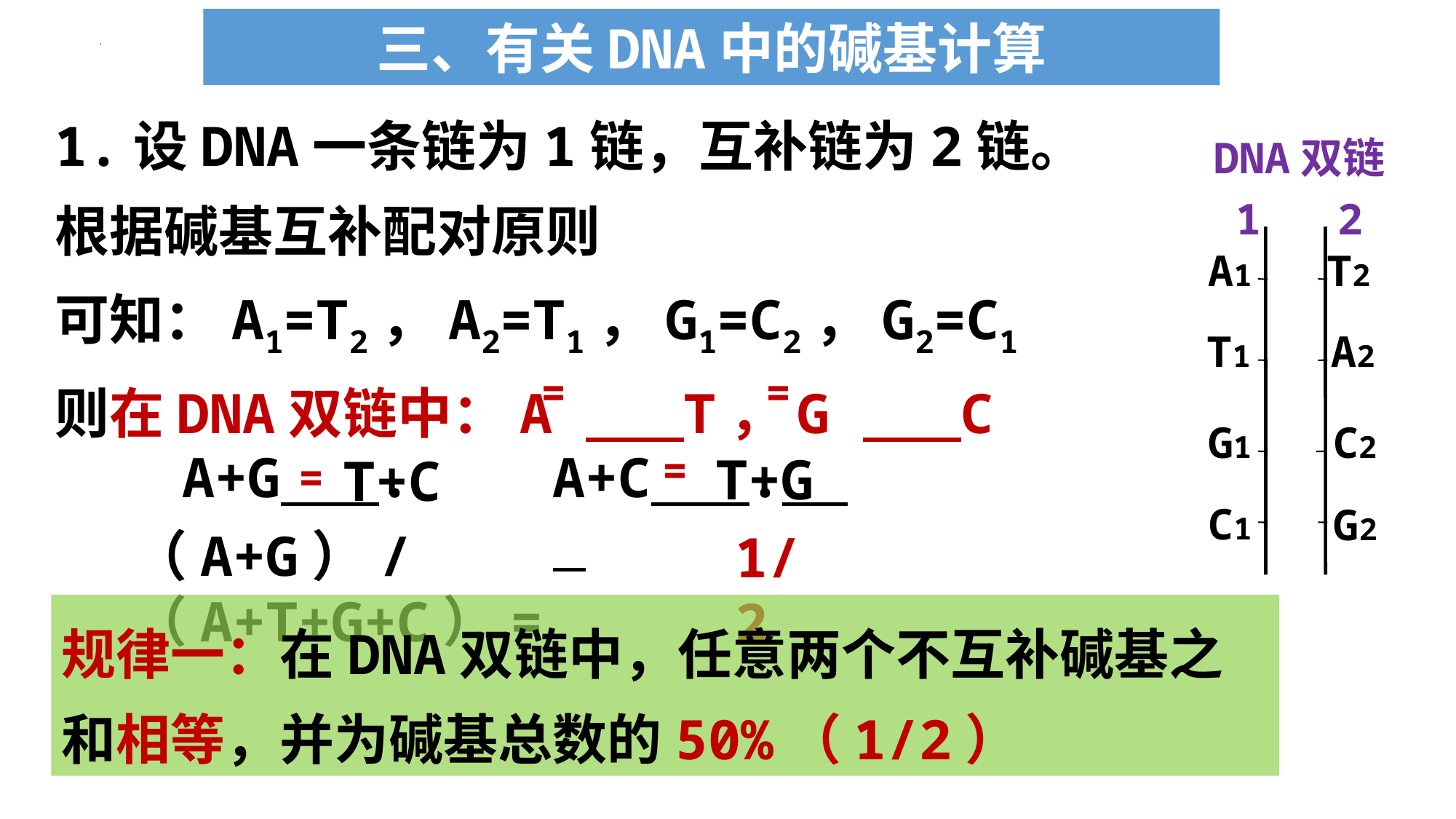

三、有关DNA中的碱基计算
1.设DNA一条链为1链，互补链为2链。根据碱基互补配对原则
可知：A1=T2，A2=T1，G1=C2，G2=C1
则在DNA双链中：A    T，G    C
DNA双链
1   2

A1
T2

T1
A2

G1
C2

C1
G2

=
=
A+C   .
A+G   .
=
T+G
T+C
=
（A+G）/（A+T+G+C）=
1/2
规律一：在DNA双链中，任意两个不互补碱基之和相等，并为碱基总数的50%（1/2）